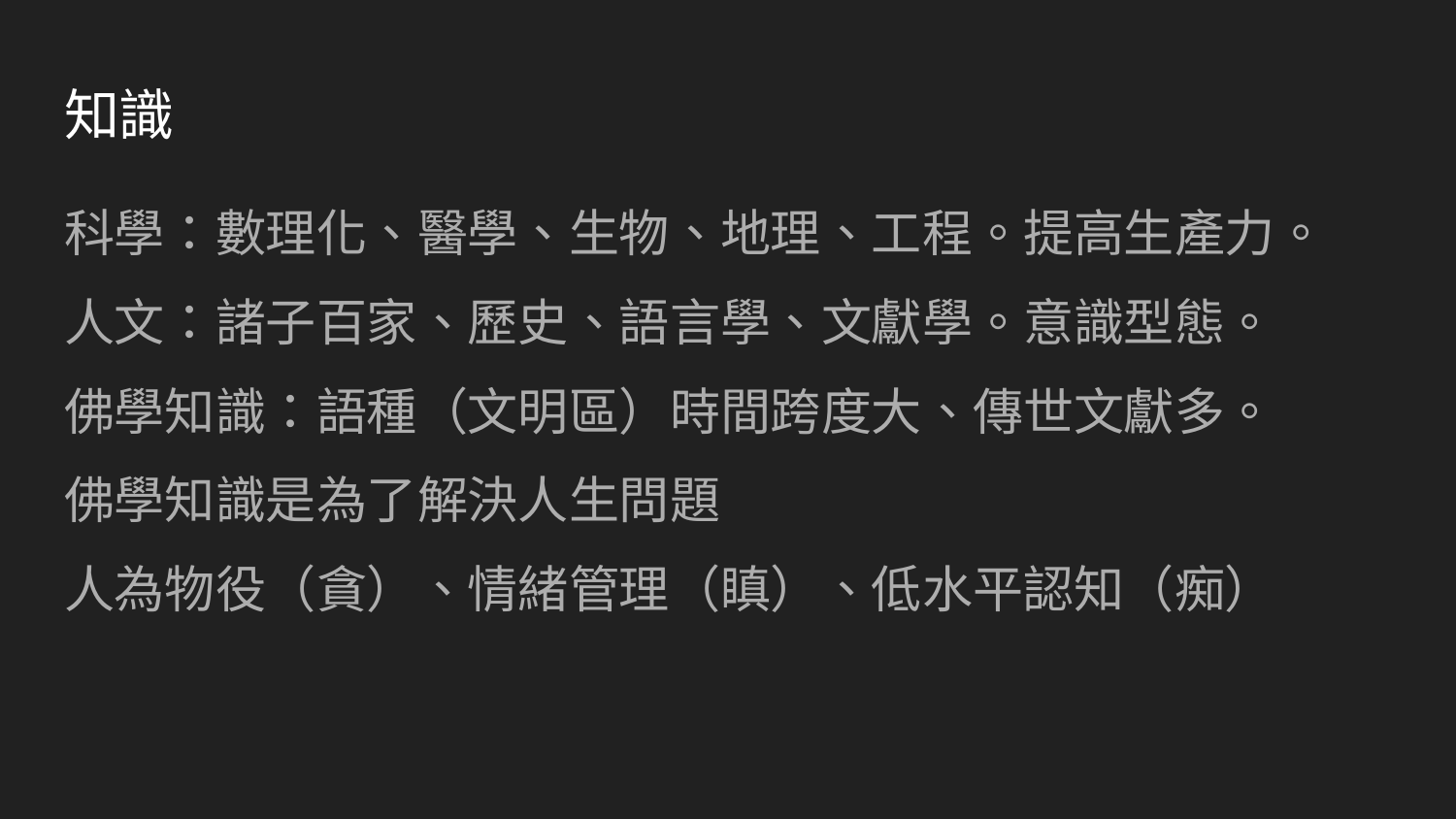

# 知識
科學：數理化、醫學、生物、地理、工程。提高生產力。
人文：諸子百家、歷史、語言學、文獻學。意識型態。
佛學知識：語種（文明區）時間跨度大、傳世文獻多。
佛學知識是為了解決人生問題
人為物役（貪）、情緒管理（瞋）、低水平認知（痴）